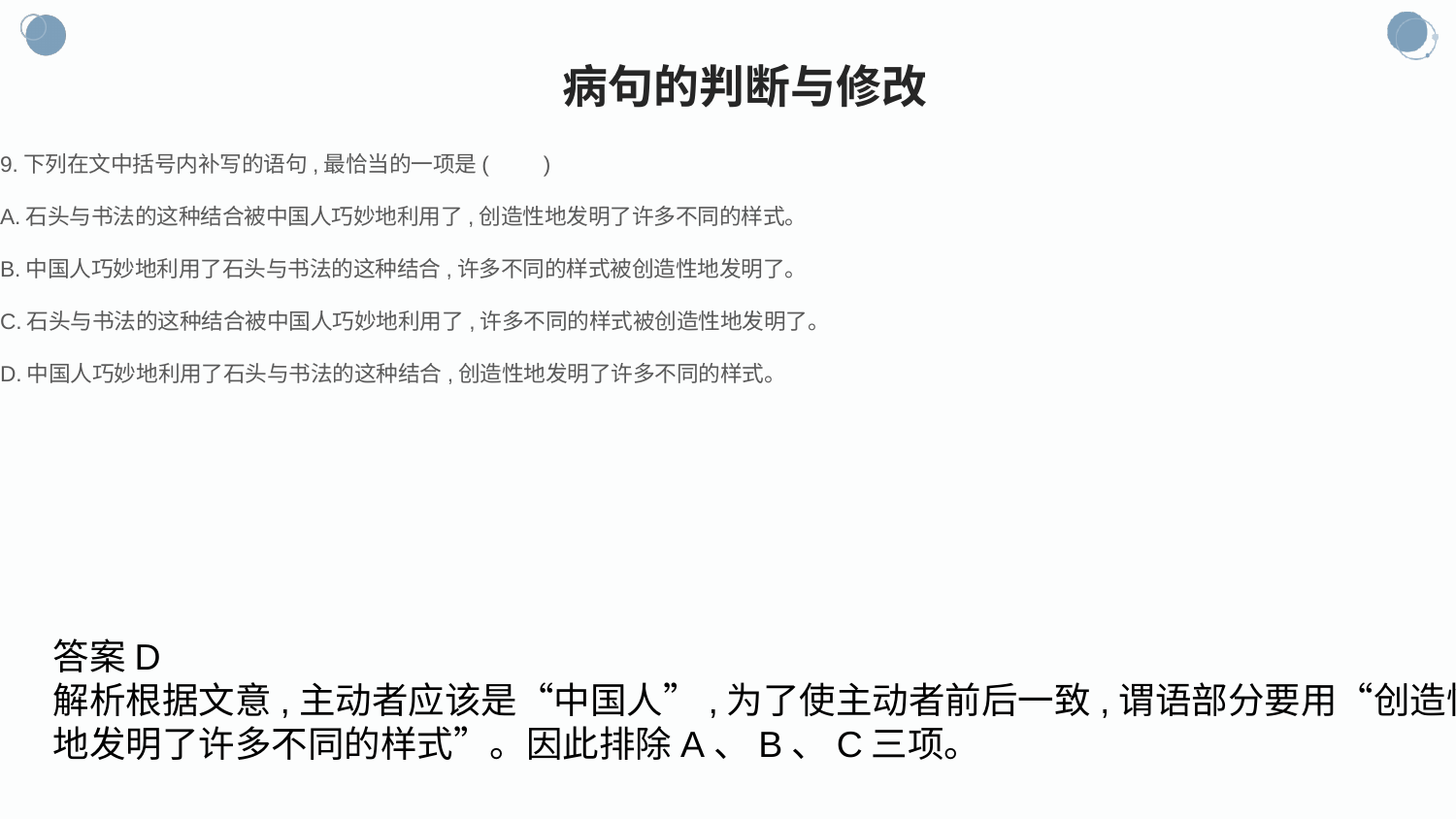

病句的判断与修改
9.下列在文中括号内补写的语句,最恰当的一项是(　　)
A.石头与书法的这种结合被中国人巧妙地利用了,创造性地发明了许多不同的样式。
B.中国人巧妙地利用了石头与书法的这种结合,许多不同的样式被创造性地发明了。
C.石头与书法的这种结合被中国人巧妙地利用了,许多不同的样式被创造性地发明了。
D.中国人巧妙地利用了石头与书法的这种结合,创造性地发明了许多不同的样式。
答案D
解析根据文意,主动者应该是“中国人”,为了使主动者前后一致,谓语部分要用“创造性地发明了许多不同的样式”。因此排除A、B、C三项。